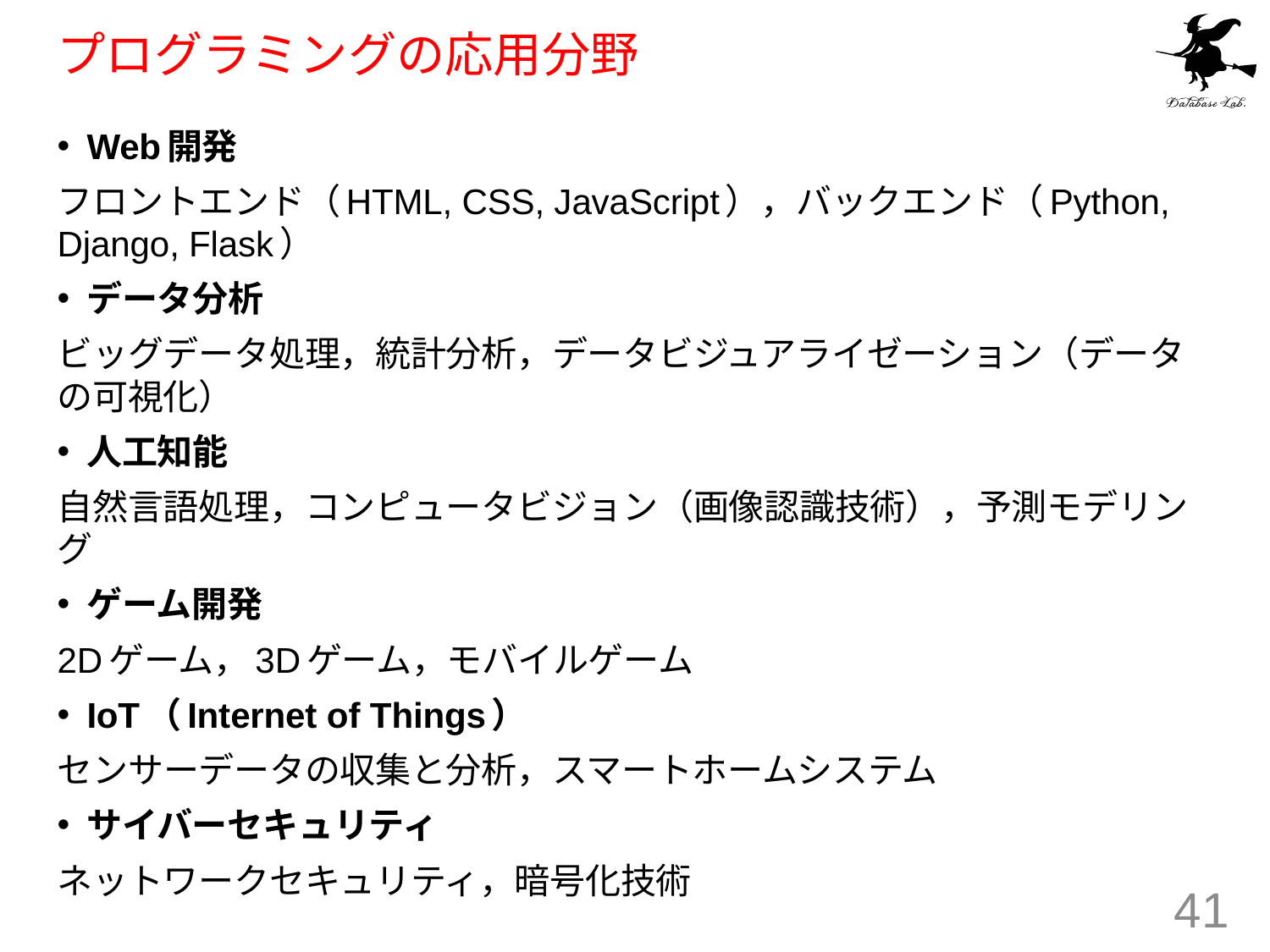

# プログラミングの応用分野
Web開発
フロントエンド（HTML, CSS, JavaScript），バックエンド（Python, Django, Flask）
データ分析
ビッグデータ処理，統計分析，データビジュアライゼーション（データの可視化）
人工知能
自然言語処理，コンピュータビジョン（画像認識技術），予測モデリング
ゲーム開発
2Dゲーム，3Dゲーム，モバイルゲーム
IoT（Internet of Things）
センサーデータの収集と分析，スマートホームシステム
サイバーセキュリティ
ネットワークセキュリティ，暗号化技術
41